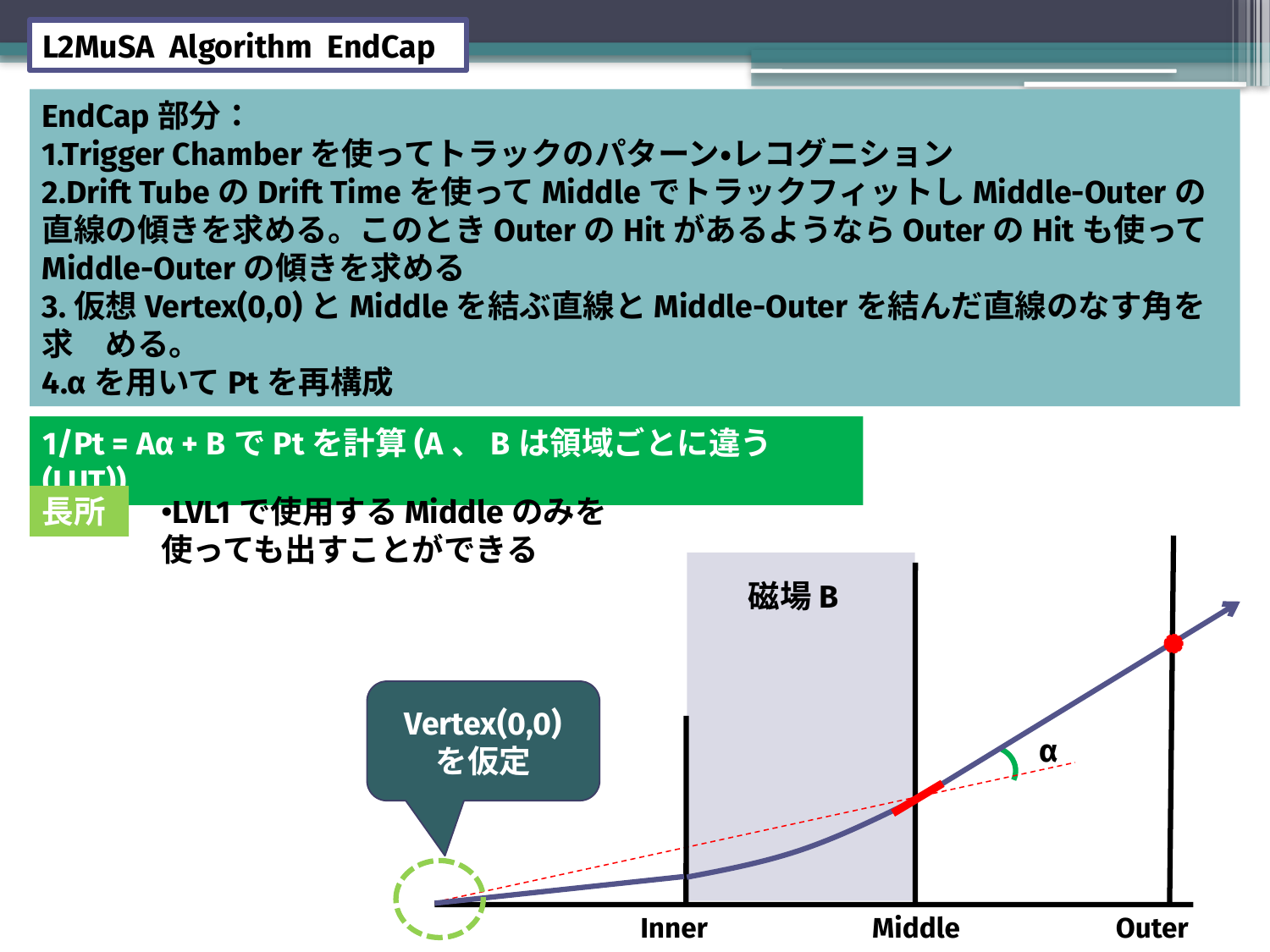

L2MuSA  Algorithm  EndCap
EndCap部分：
1.Trigger Chamberを使ってトラックのパターン・レコグニション
2.Drift TubeのDrift Timeを使ってMiddleでトラックフィットしMiddle-Outerの直線の傾きを求める。このときOuterのHitがあるようならOuterのHitも使ってMiddle-Outerの傾きを求める
3.仮想Vertex(0,0)とMiddleを結ぶ直線とMiddle-Outerを結んだ直線のなす角を求　める。
4.αを用いてPtを再構成
1/Pt = Aα + BでPtを計算(A、Bは領域ごとに違う(LUT))
長所
LVL1で使用するMiddleのみを使っても出すことができる

磁場B
Vertex(0,0)
を仮定
α

Inner
Middle
Outer